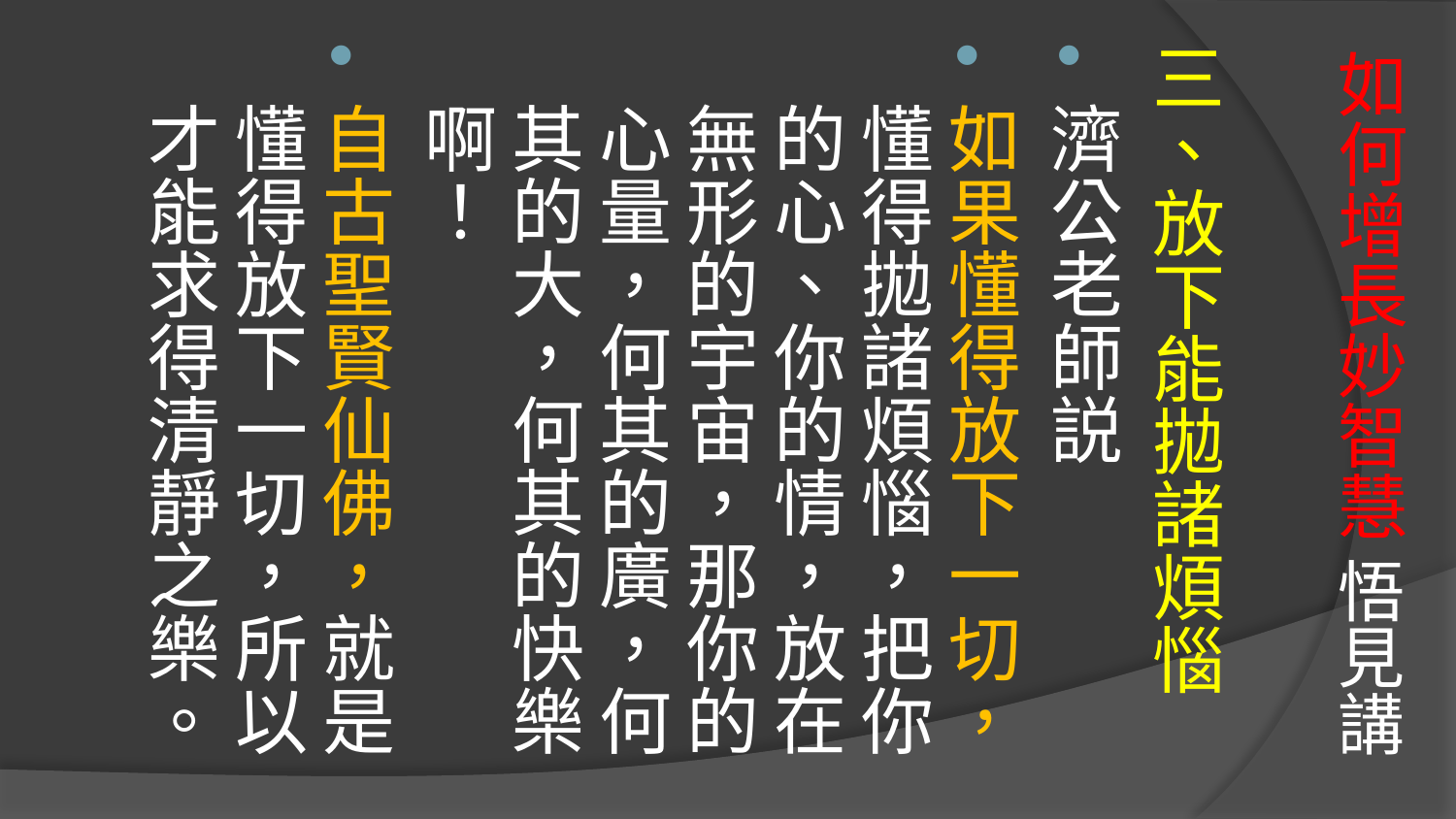

# 如何增長妙智慧 悟見講
三、放下能拋諸煩惱
濟公老師説
如果懂得放下一切，懂得拋諸煩惱，把你的心、你的情，放在無形的宇宙，那你的心量，何其的廣，何其的大，何其的快樂啊！
自古聖賢仙佛，就是懂得放下一切，所以才能求得清靜之樂。